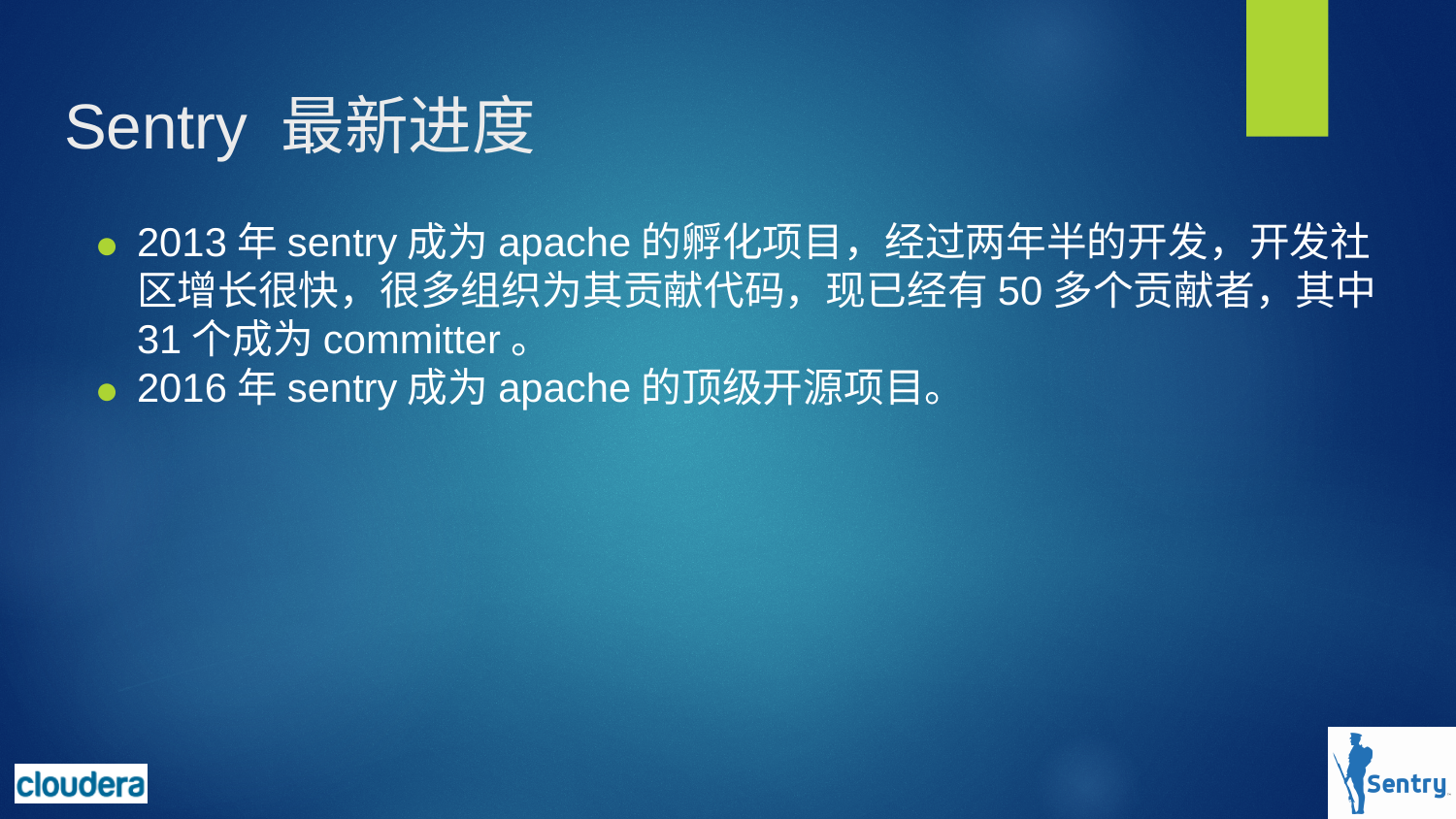

# Sentry 最新进度
2013年sentry成为apache的孵化项目，经过两年半的开发，开发社区增长很快，很多组织为其贡献代码，现已经有50多个贡献者，其中31个成为committer。
2016年sentry成为apache的顶级开源项目。